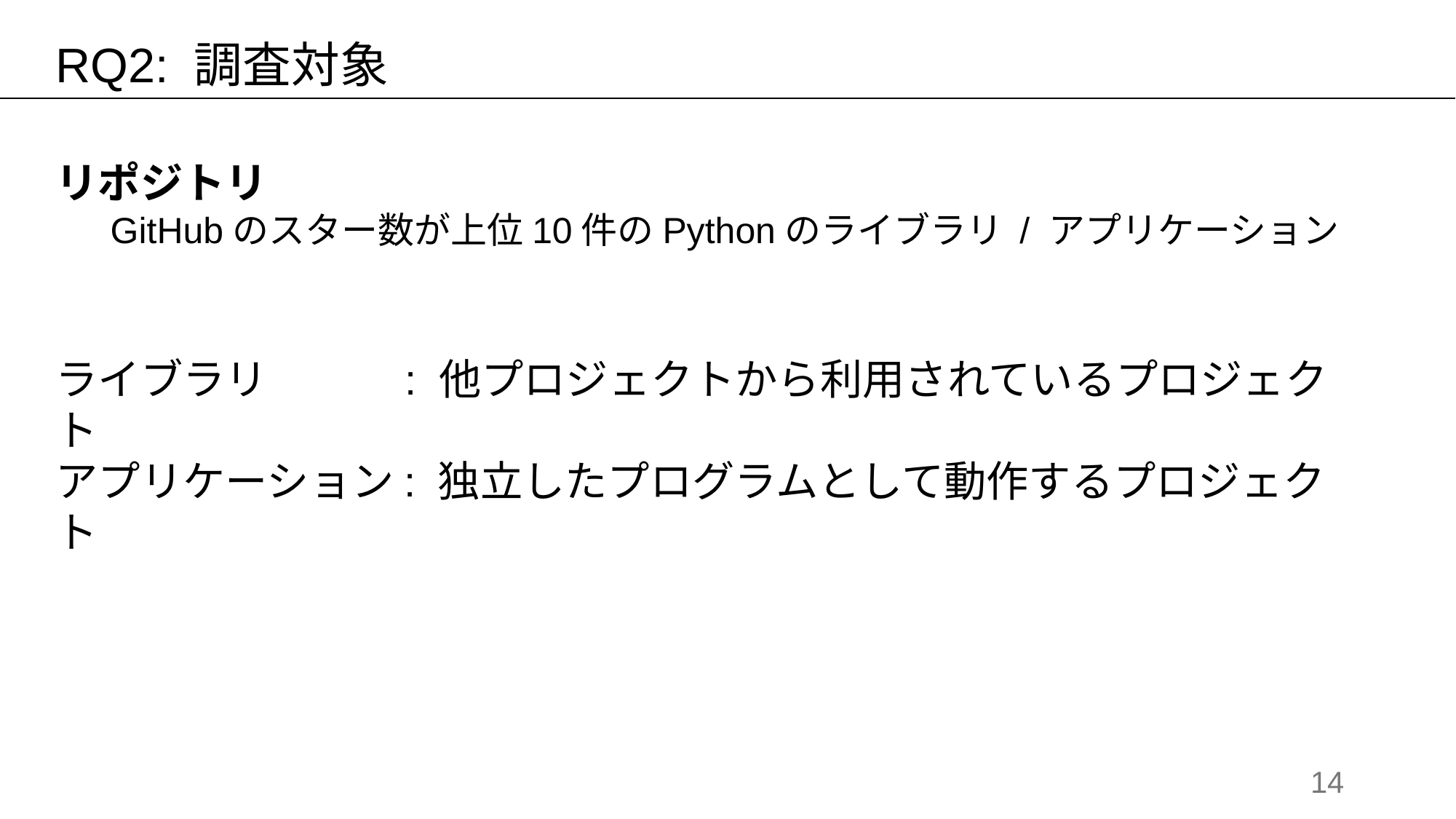

RQ2: 調査対象
リポジトリ
GitHubのスター数が上位10件のPythonのライブラリ / アプリケーション

ライブラリ　　　: 他プロジェクトから利用されているプロジェクト
アプリケーション: 独立したプログラムとして動作するプロジェクト
14